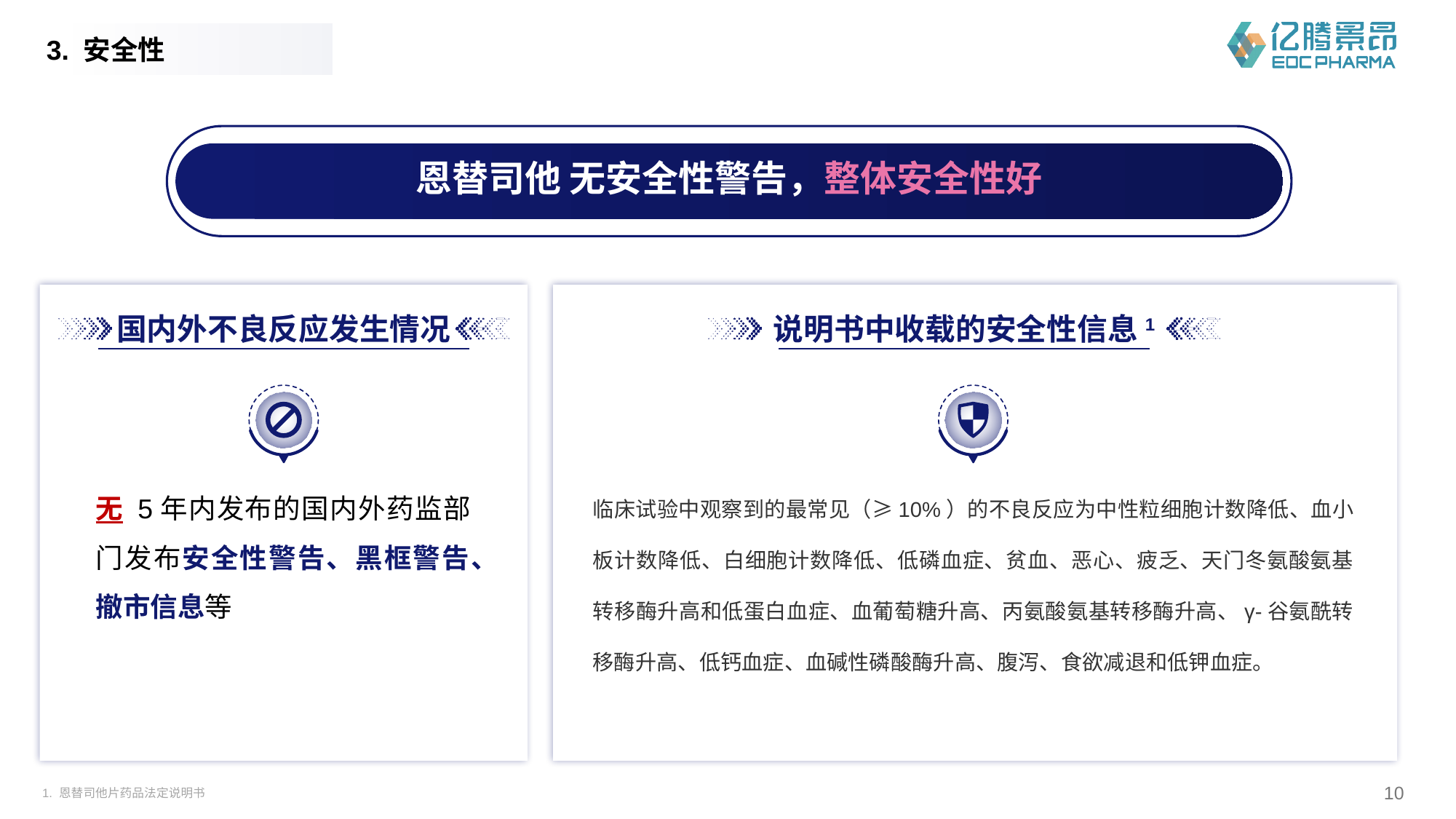

3. 安全性

恩替司他 无安全性警告，整体安全性好

国内外不良反应发生情况

说明书中收载的安全性信息1

临床试验中观察到的最常见（≥10%）的不良反应为中性粒细胞计数降低、血小板计数降低、白细胞计数降低、低磷血症、贫血、恶心、疲乏、天门冬氨酸氨基转移酶升高和低蛋白血症、血葡萄糖升高、丙氨酸氨基转移酶升高、γ-谷氨酰转移酶升高、低钙血症、血碱性磷酸酶升高、腹泻、食欲减退和低钾血症。
无 5年内发布的国内外药监部门发布安全性警告、黑框警告、撤市信息等
10
1. 恩替司他片药品法定说明书